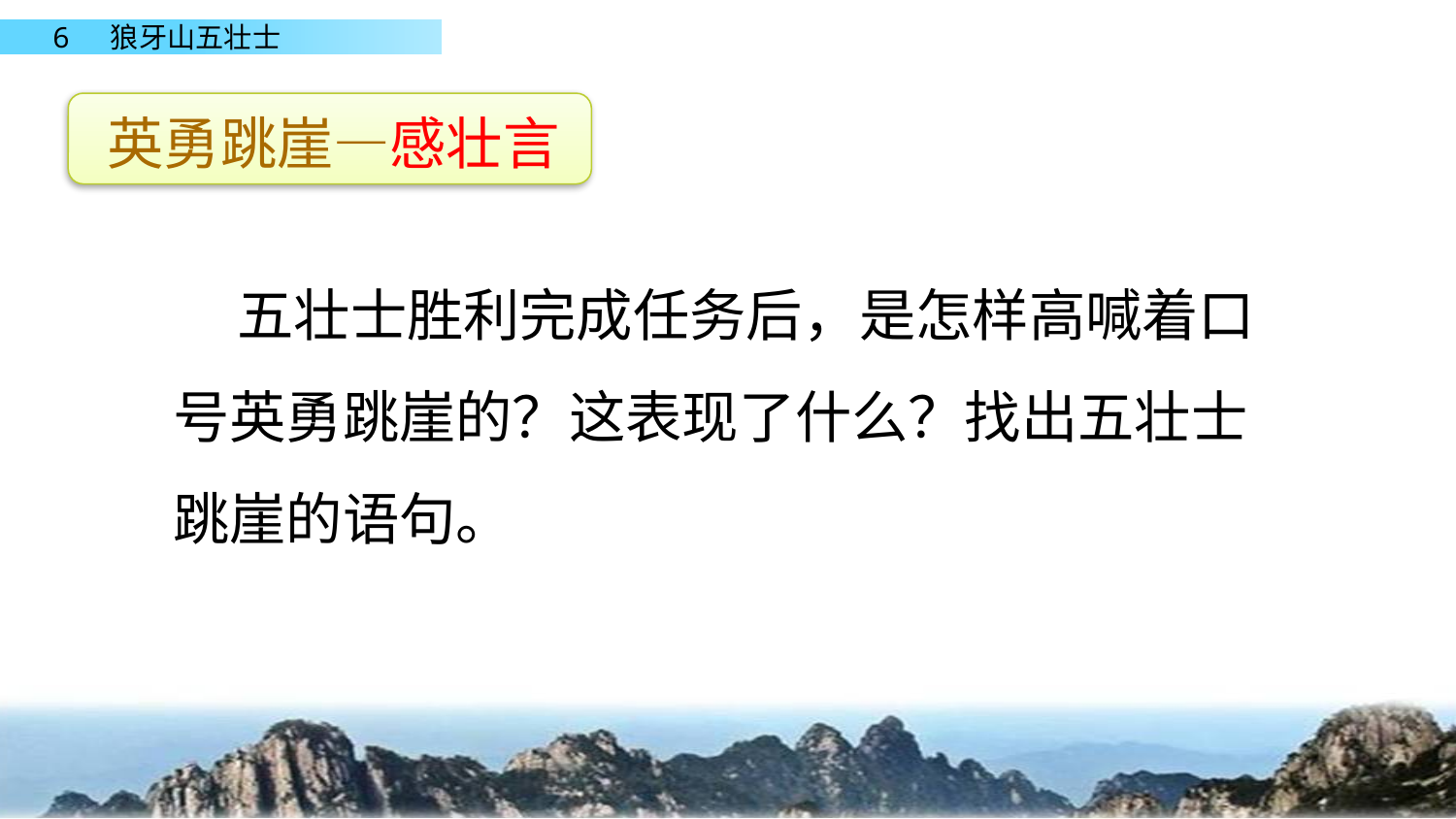

英勇跳崖—感壮言
    五壮士胜利完成任务后，是怎样高喊着口号英勇跳崖的？这表现了什么？找出五壮士跳崖的语句。